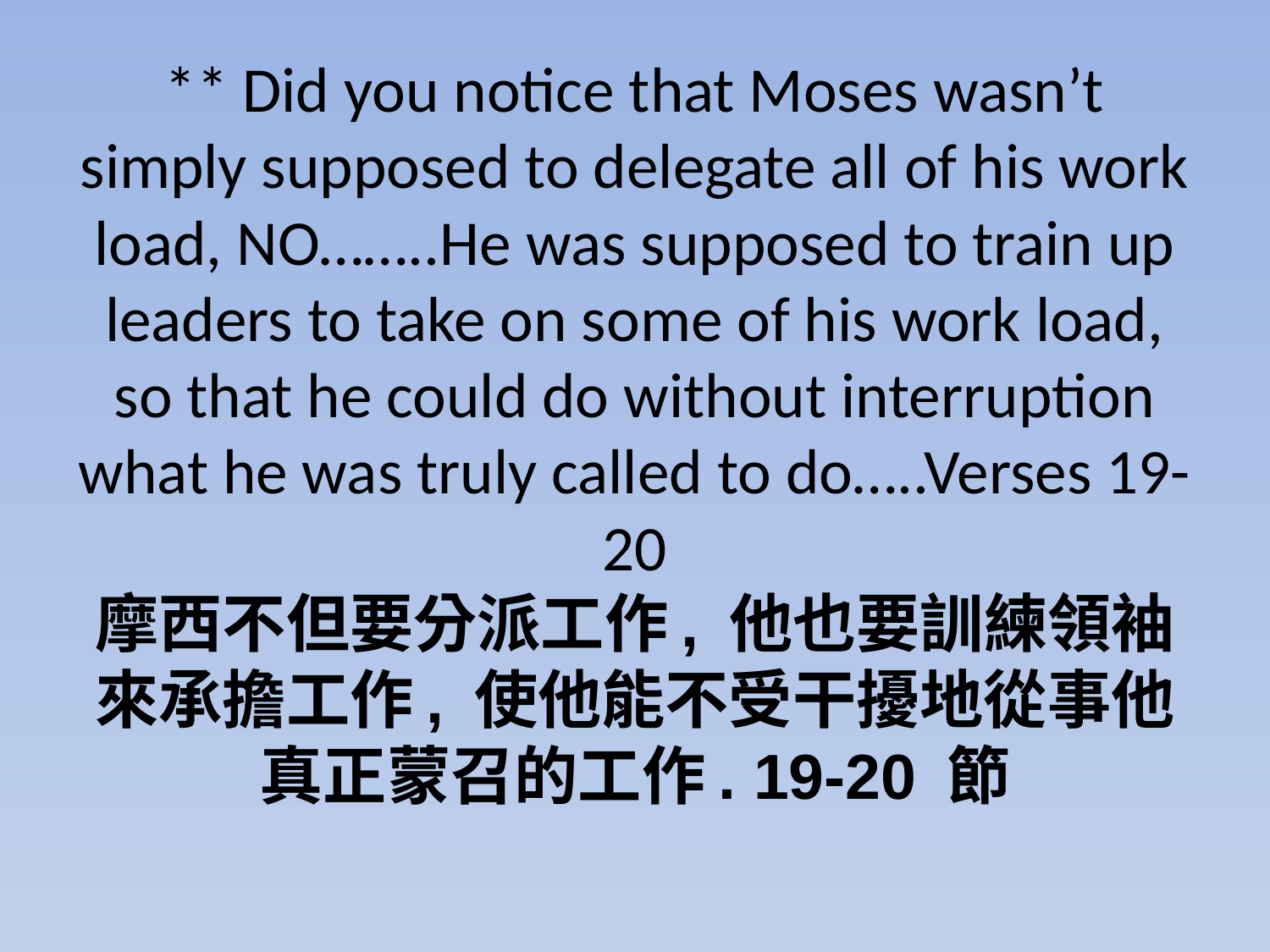

# ** Did you notice that Moses wasn’t simply supposed to delegate all of his work load, NO……..He was supposed to train up leaders to take on some of his work load, so that he could do without interruption what he was truly called to do…..Verses 19-20 摩西不但要分派工作, 他也要訓練領袖來承擔工作, 使他能不受干擾地從事他真正蒙召的工作. 19-20 節